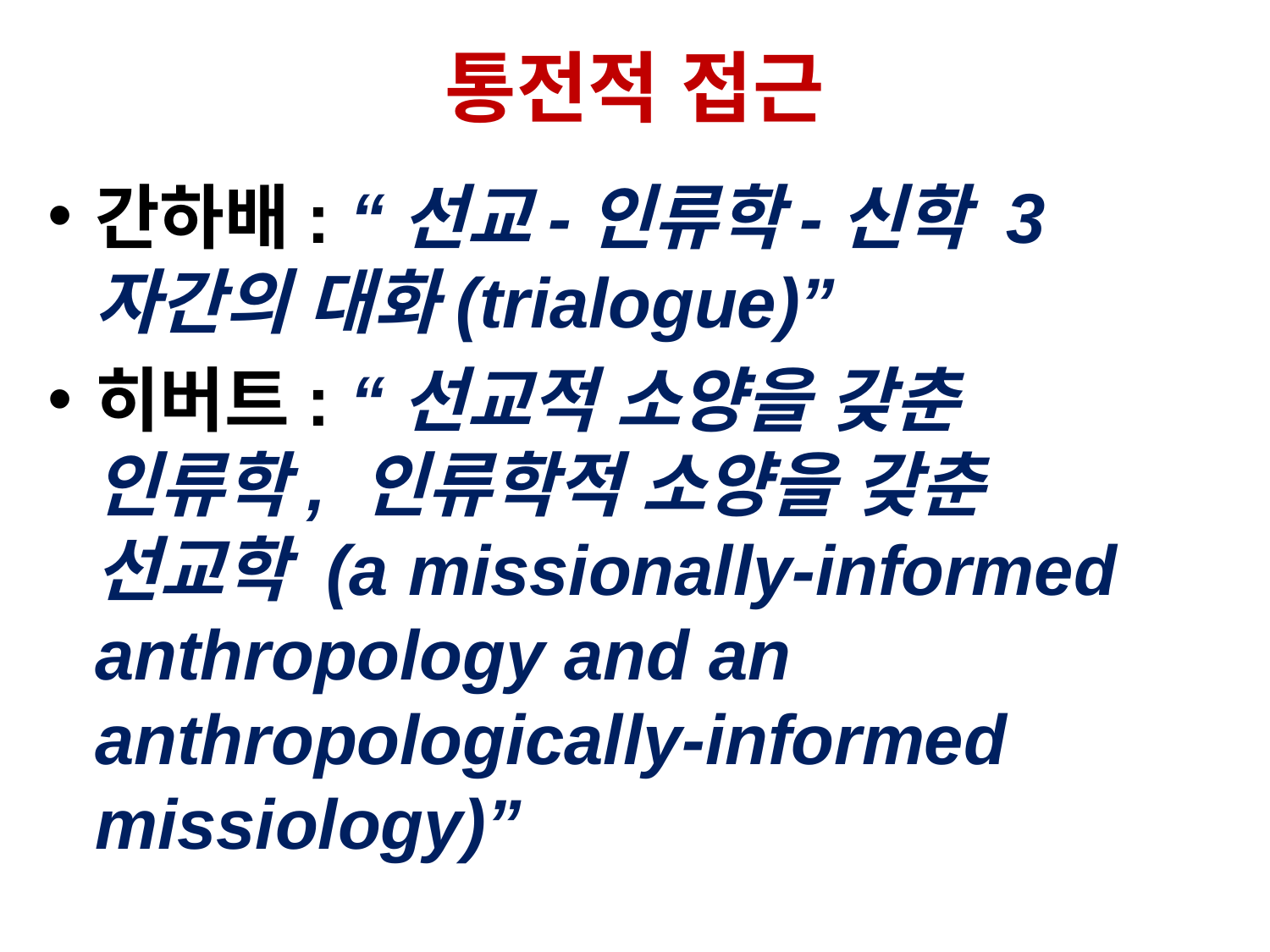

# 통전적 접근
간하배: “선교-인류학-신학 3자간의 대화(trialogue)”
히버트: “선교적 소양을 갖춘 인류학, 인류학적 소양을 갖춘 선교학 (a missionally-informed anthropology and an anthropologically-informed missiology)”